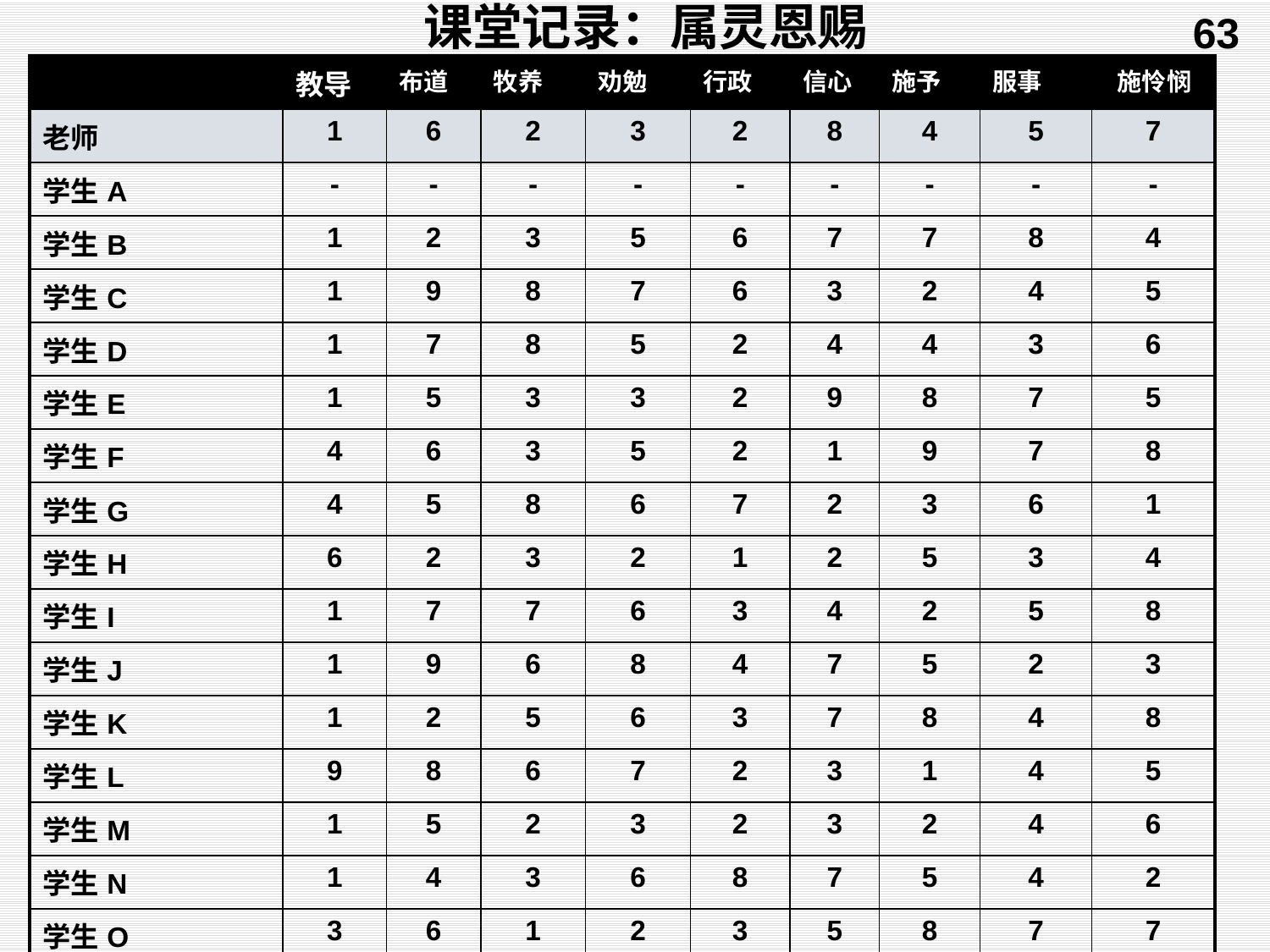

63
# 课堂记录：属灵恩赐
|  | 教导 | 布道 | 牧养 | 劝勉 | 行政 | 信心 | 施予 | 服事 | 施怜悯 |
| --- | --- | --- | --- | --- | --- | --- | --- | --- | --- |
| 老师 | 1 | 6 | 2 | 3 | 2 | 8 | 4 | 5 | 7 |
| 学生A | - | - | - | - | - | - | - | - | - |
| 学生B | 1 | 2 | 3 | 5 | 6 | 7 | 7 | 8 | 4 |
| 学生C | 1 | 9 | 8 | 7 | 6 | 3 | 2 | 4 | 5 |
| 学生D | 1 | 7 | 8 | 5 | 2 | 4 | 4 | 3 | 6 |
| 学生E | 1 | 5 | 3 | 3 | 2 | 9 | 8 | 7 | 5 |
| 学生F | 4 | 6 | 3 | 5 | 2 | 1 | 9 | 7 | 8 |
| 学生G | 4 | 5 | 8 | 6 | 7 | 2 | 3 | 6 | 1 |
| 学生H | 6 | 2 | 3 | 2 | 1 | 2 | 5 | 3 | 4 |
| 学生I | 1 | 7 | 7 | 6 | 3 | 4 | 2 | 5 | 8 |
| 学生J | 1 | 9 | 6 | 8 | 4 | 7 | 5 | 2 | 3 |
| 学生K | 1 | 2 | 5 | 6 | 3 | 7 | 8 | 4 | 8 |
| 学生L | 9 | 8 | 6 | 7 | 2 | 3 | 1 | 4 | 5 |
| 学生M | 1 | 5 | 2 | 3 | 2 | 3 | 2 | 4 | 6 |
| 学生N | 1 | 4 | 3 | 6 | 8 | 7 | 5 | 4 | 2 |
| 学生O | 3 | 6 | 1 | 2 | 3 | 5 | 8 | 7 | 7 |
| 总分 | 9 | 0 | 1 | 0 | 1 | 1 | 1 | 0 | 1 |